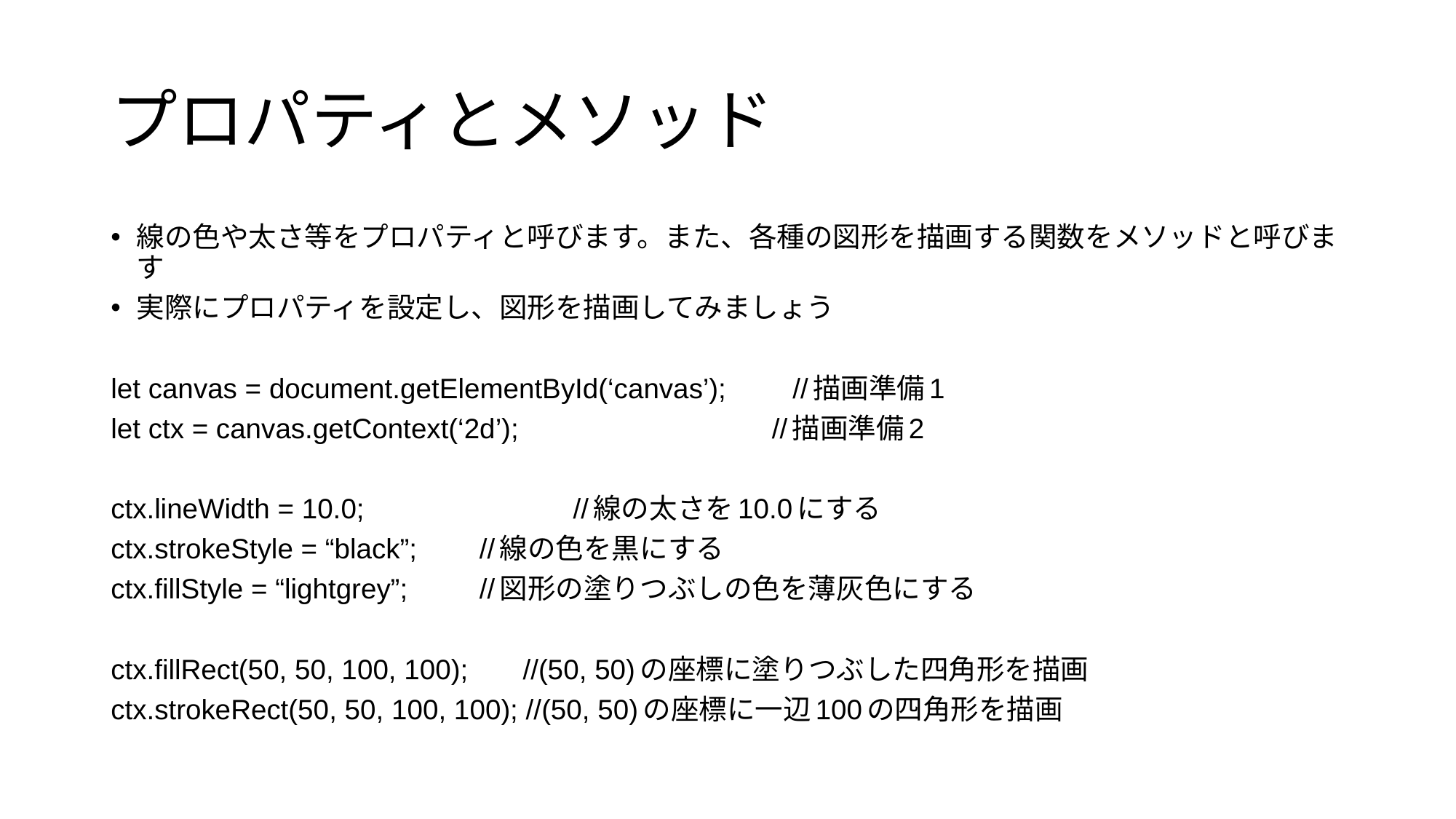

# プロパティとメソッド
線の色や太さ等をプロパティと呼びます。また、各種の図形を描画する関数をメソッドと呼びます
実際にプロパティを設定し、図形を描画してみましょう

let canvas = document.getElementById(‘canvas’);	 //描画準備1
let ctx = canvas.getContext(‘2d’);	                          //描画準備2

ctx.lineWidth = 10.0;	                   //線の太さを10.0にする
ctx.strokeStyle = “black”;	       //線の色を黒にする
ctx.fillStyle = “lightgrey”;	       //図形の塗りつぶしの色を薄灰色にする

ctx.fillRect(50, 50, 100, 100);       //(50, 50)の座標に塗りつぶした四角形を描画
ctx.strokeRect(50, 50, 100, 100); //(50, 50)の座標に一辺100の四角形を描画